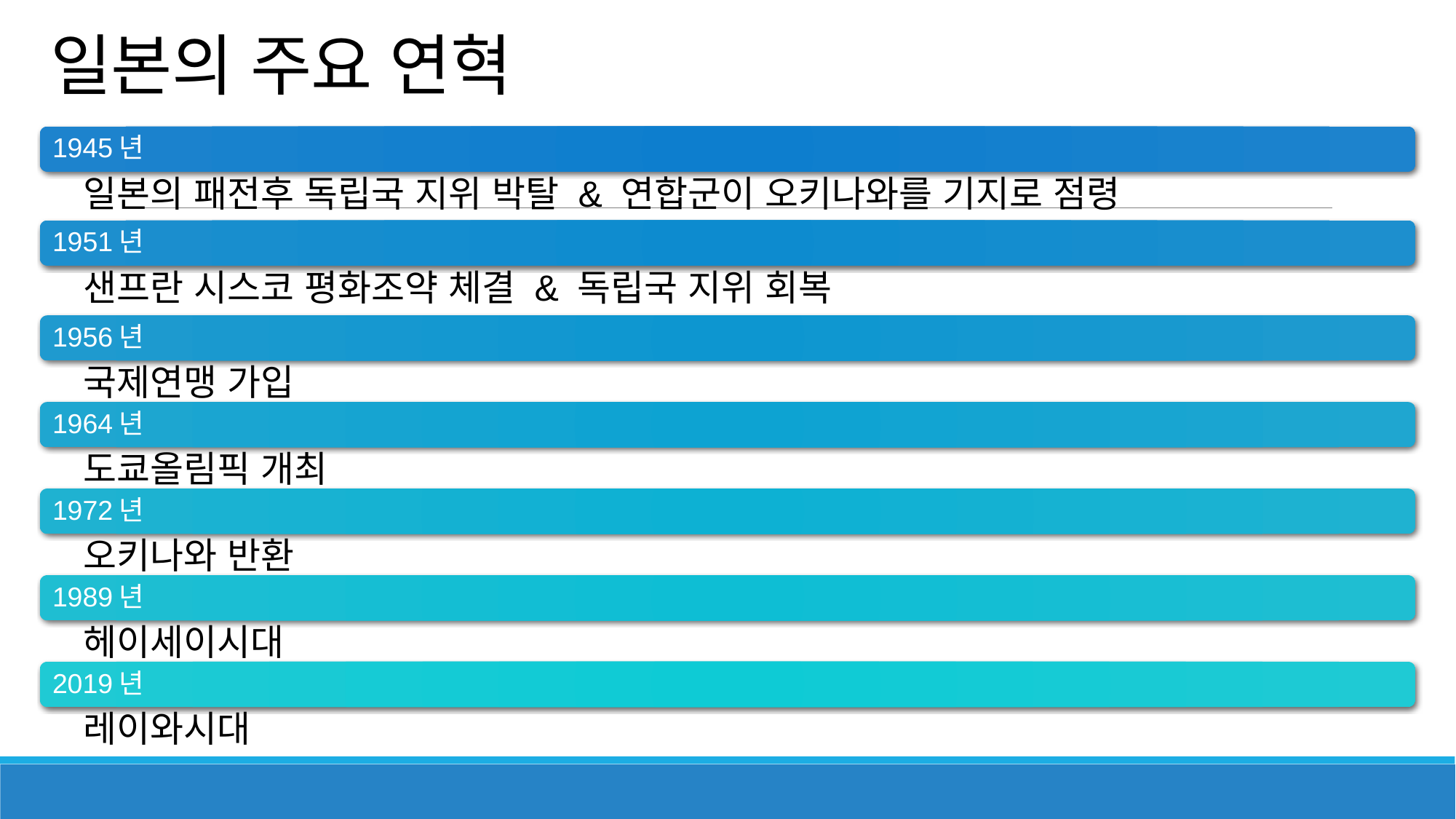

# 일본의 주요 연혁
1945년
일본의 패전후 독립국 지위 박탈 & 연합군이 오키나와를 기지로 점령
1951년
샌프란 시스코 평화조약 체결 & 독립국 지위 회복
1956년
국제연맹 가입
1964년
도쿄올림픽 개최
1972년
오키나와 반환
1989년
헤이세이시대
2019년
레이와시대